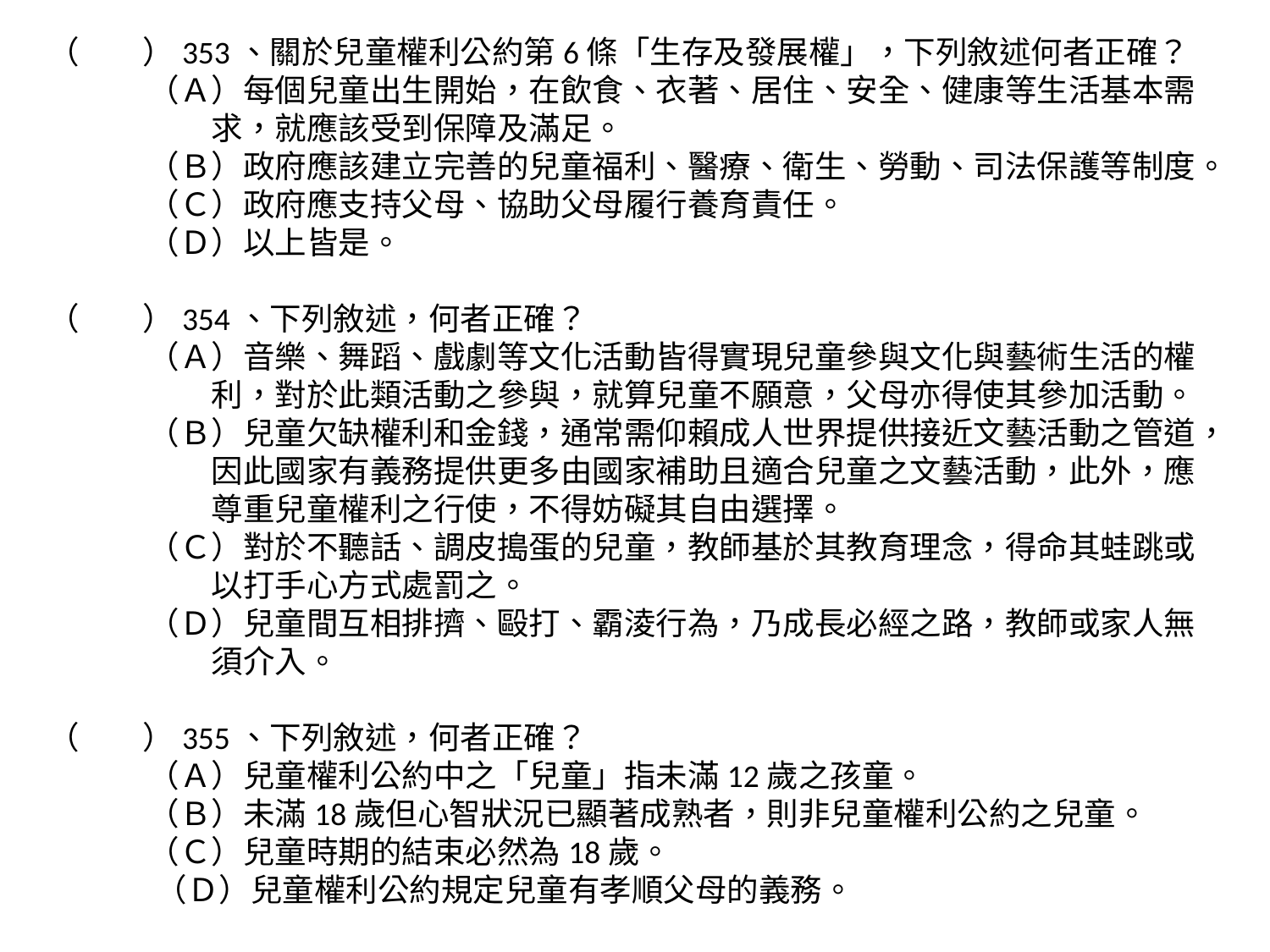

（　　）353、關於兒童權利公約第6條「生存及發展權」，下列敘述何者正確？
（Ａ）每個兒童出生開始，在飲食、衣著、居住、安全、健康等生活基本需求，就應該受到保障及滿足。
（Ｂ）政府應該建立完善的兒童福利、醫療、衛生、勞動、司法保護等制度。
（Ｃ）政府應支持父母、協助父母履行養育責任。
（Ｄ）以上皆是。

（　　）354、下列敘述，何者正確？
（Ａ）音樂、舞蹈、戲劇等文化活動皆得實現兒童參與文化與藝術生活的權利，對於此類活動之參與，就算兒童不願意，父母亦得使其參加活動。
（Ｂ）兒童欠缺權利和金錢，通常需仰賴成人世界提供接近文藝活動之管道，因此國家有義務提供更多由國家補助且適合兒童之文藝活動，此外，應尊重兒童權利之行使，不得妨礙其自由選擇。
（Ｃ）對於不聽話、調皮搗蛋的兒童，教師基於其教育理念，得命其蛙跳或以打手心方式處罰之。
（Ｄ）兒童間互相排擠、毆打、霸淩行為，乃成長必經之路，教師或家人無須介入。

（　　）355、下列敘述，何者正確？
（Ａ）兒童權利公約中之「兒童」指未滿12歲之孩童。
（Ｂ）未滿18歲但心智狀況已顯著成熟者，則非兒童權利公約之兒童。
（Ｃ）兒童時期的結束必然為18歲。
              （Ｄ）兒童權利公約規定兒童有孝順父母的義務。